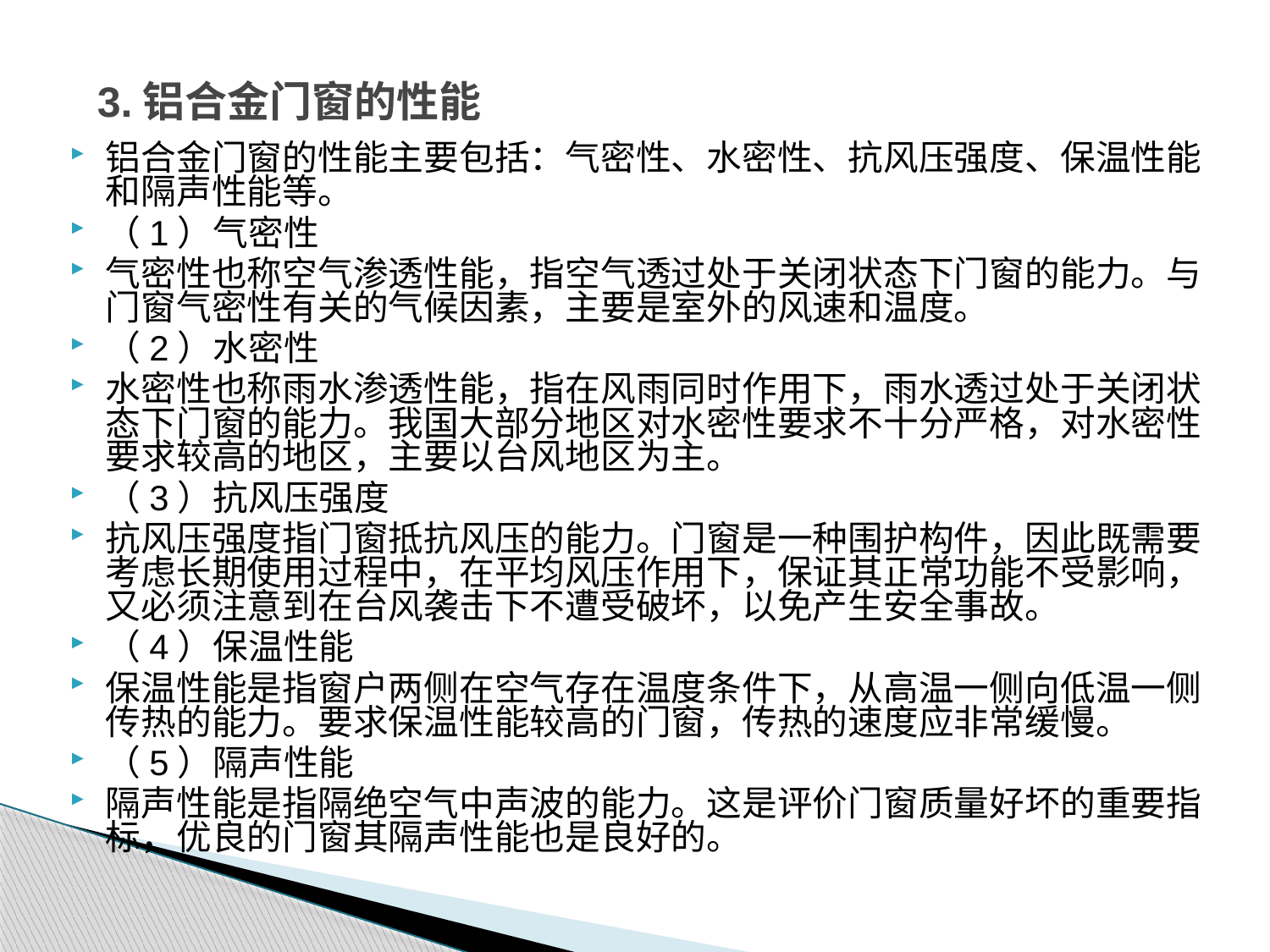

# 3.铝合金门窗的性能
铝合金门窗的性能主要包括：气密性、水密性、抗风压强度、保温性能和隔声性能等。
（1）气密性
气密性也称空气渗透性能，指空气透过处于关闭状态下门窗的能力。与门窗气密性有关的气候因素，主要是室外的风速和温度。
（2）水密性
水密性也称雨水渗透性能，指在风雨同时作用下，雨水透过处于关闭状态下门窗的能力。我国大部分地区对水密性要求不十分严格，对水密性要求较高的地区，主要以台风地区为主。
（3）抗风压强度
抗风压强度指门窗抵抗风压的能力。门窗是一种围护构件，因此既需要考虑长期使用过程中，在平均风压作用下，保证其正常功能不受影响，又必须注意到在台风袭击下不遭受破坏，以免产生安全事故。
（4）保温性能
保温性能是指窗户两侧在空气存在温度条件下，从高温一侧向低温一侧传热的能力。要求保温性能较高的门窗，传热的速度应非常缓慢。
（5）隔声性能
隔声性能是指隔绝空气中声波的能力。这是评价门窗质量好坏的重要指标，优良的门窗其隔声性能也是良好的。